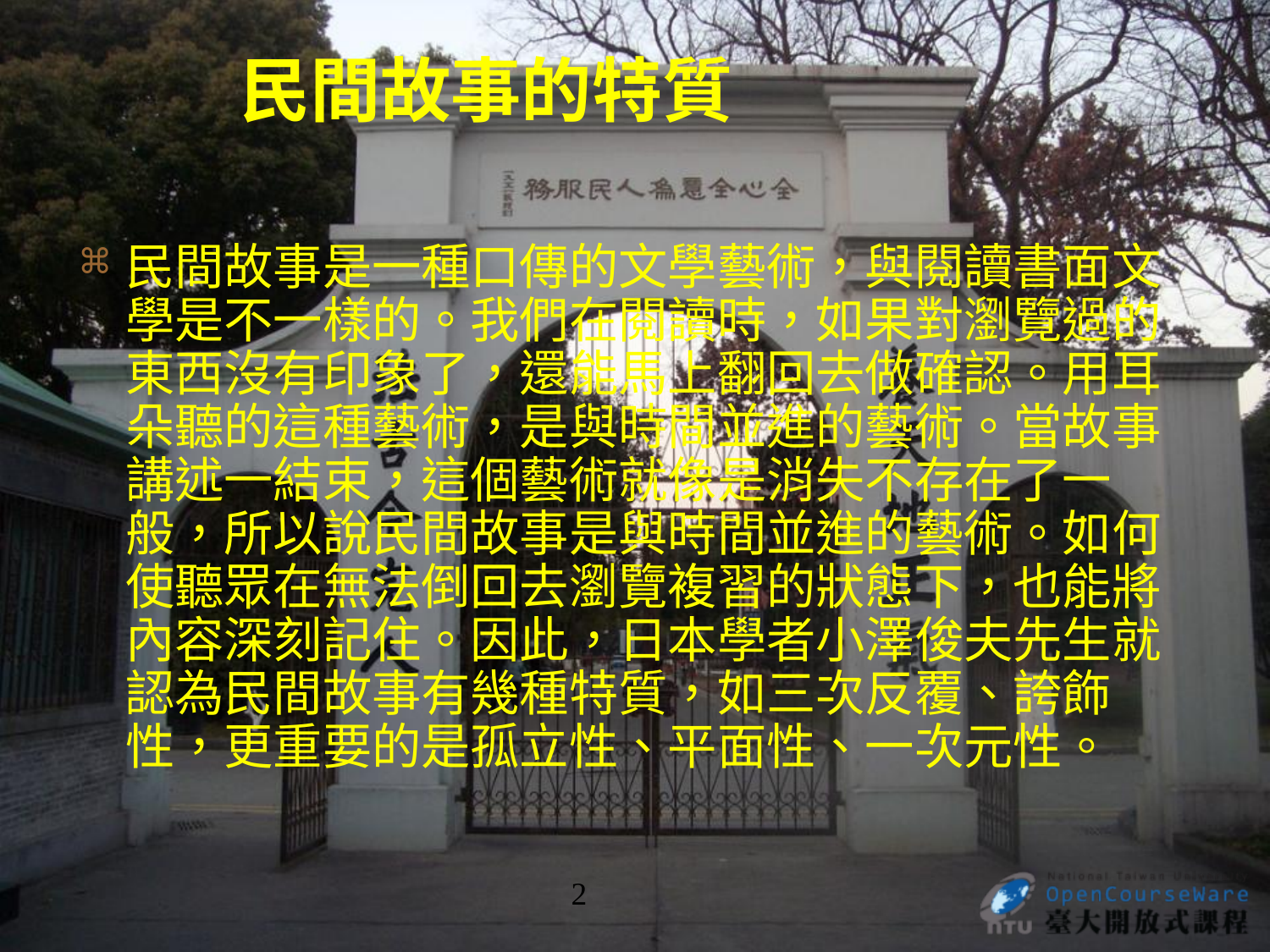

# 民間故事的特質
民間故事是一種口傳的文學藝術，與閱讀書面文學是不一樣的。我們在閱讀時，如果對瀏覽過的東西沒有印象了，還能馬上翻回去做確認。用耳朵聽的這種藝術，是與時間並進的藝術。當故事講述一結束，這個藝術就像是消失不存在了一般，所以說民間故事是與時間並進的藝術。如何使聽眾在無法倒回去瀏覽複習的狀態下，也能將內容深刻記住。因此，日本學者小澤俊夫先生就認為民間故事有幾種特質，如三次反覆、誇飾性，更重要的是孤立性、平面性、一次元性。
2